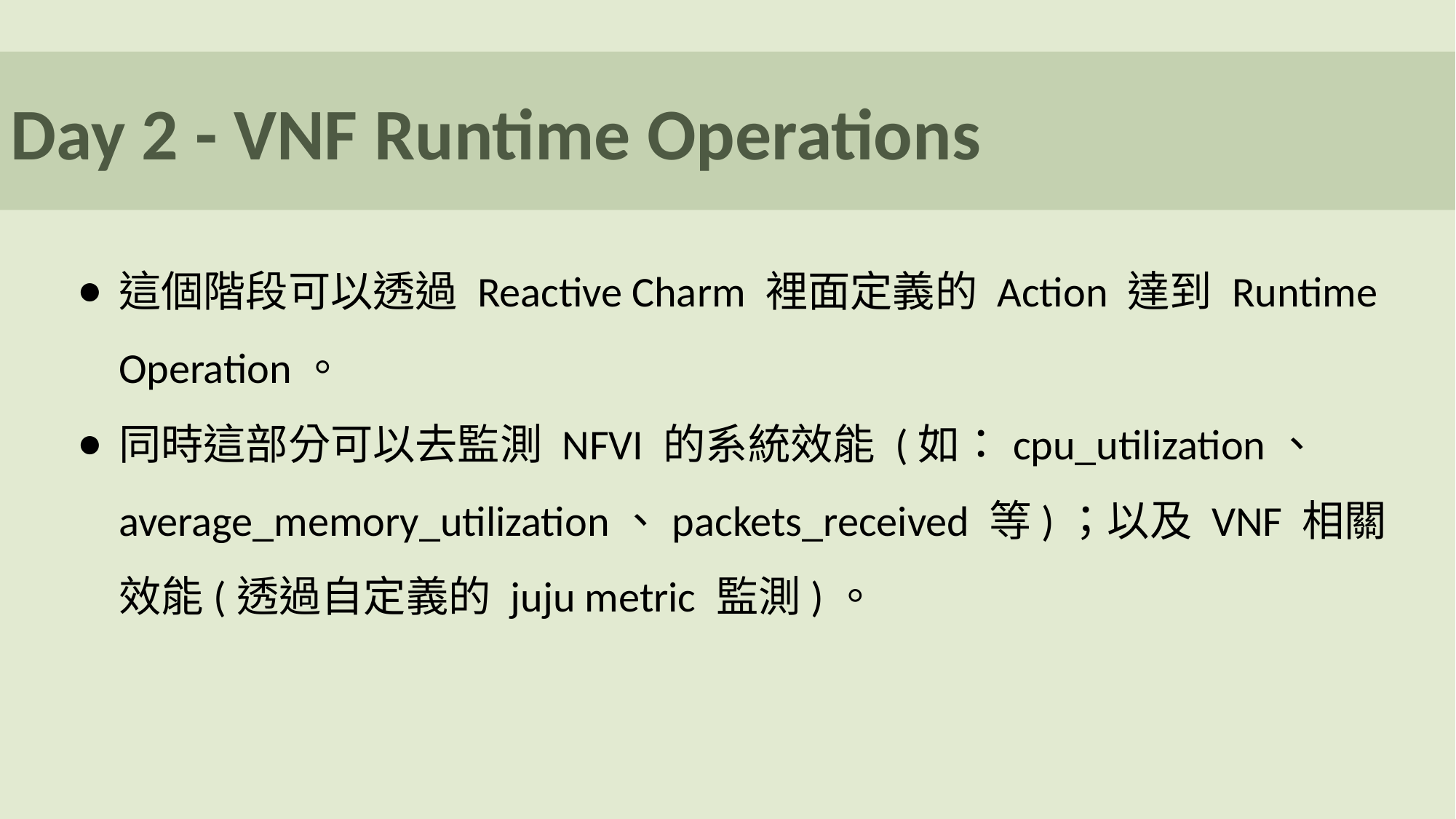

#
Day 2 - VNF Runtime Operations
這個階段可以透過 Reactive Charm 裡面定義的 Action 達到 Runtime Operation。
同時這部分可以去監測 NFVI 的系統效能 (如：cpu_utilization、 average_memory_utilization、packets_received 等)；以及 VNF 相關效能(透過自定義的 juju metric 監測)。

10